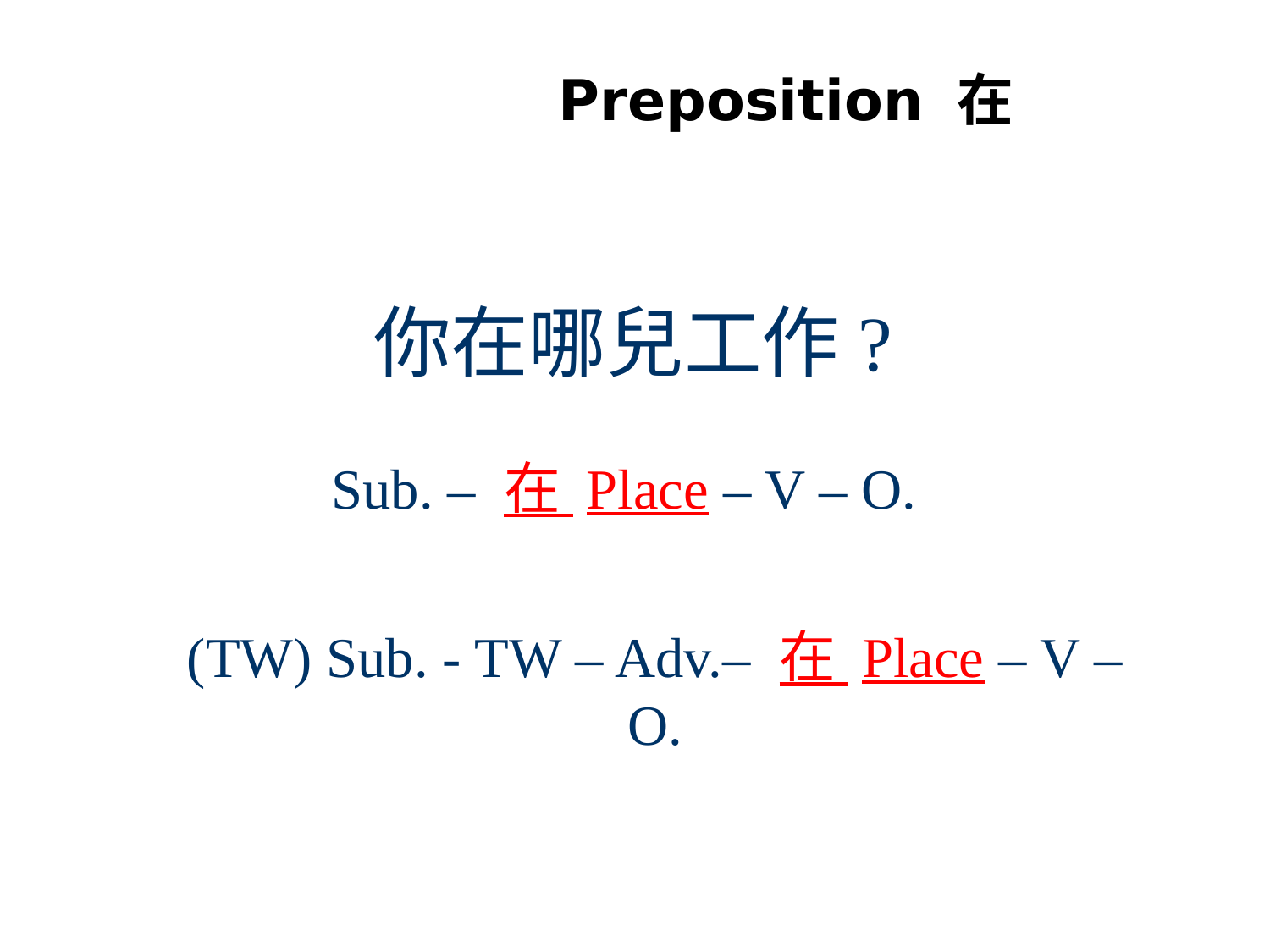

# Preposition 在
你在哪兒工作?
Sub. – 在 Place – V – O.
(TW) Sub. - TW – Adv.– 在 Place – V – O.